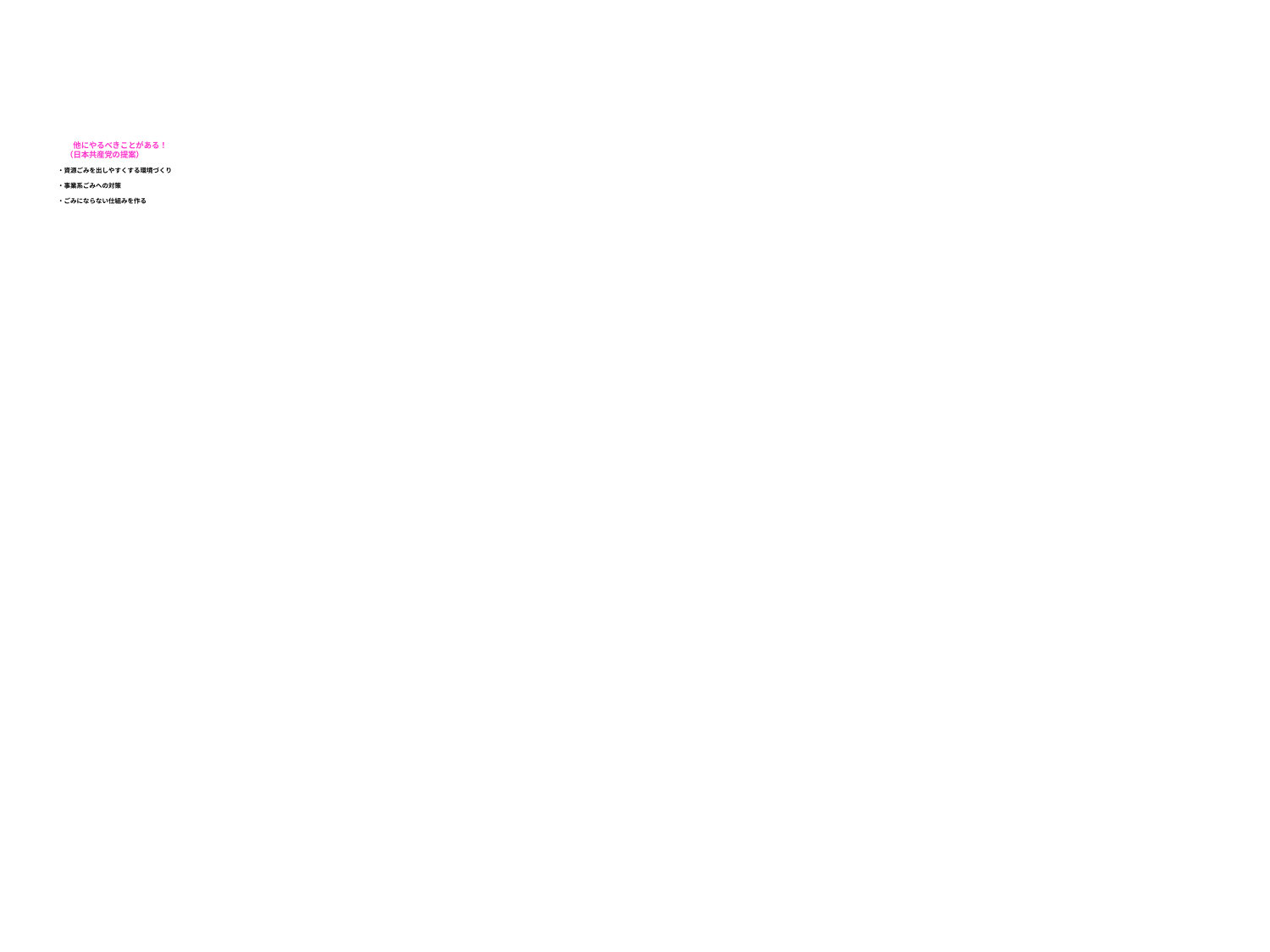

# 他にやるべきことがある！ 　（日本共産党の提案） ・資源ごみを出しやすくする環境づくり ・事業系ごみへの対策 ・ごみにならない仕組みを作る